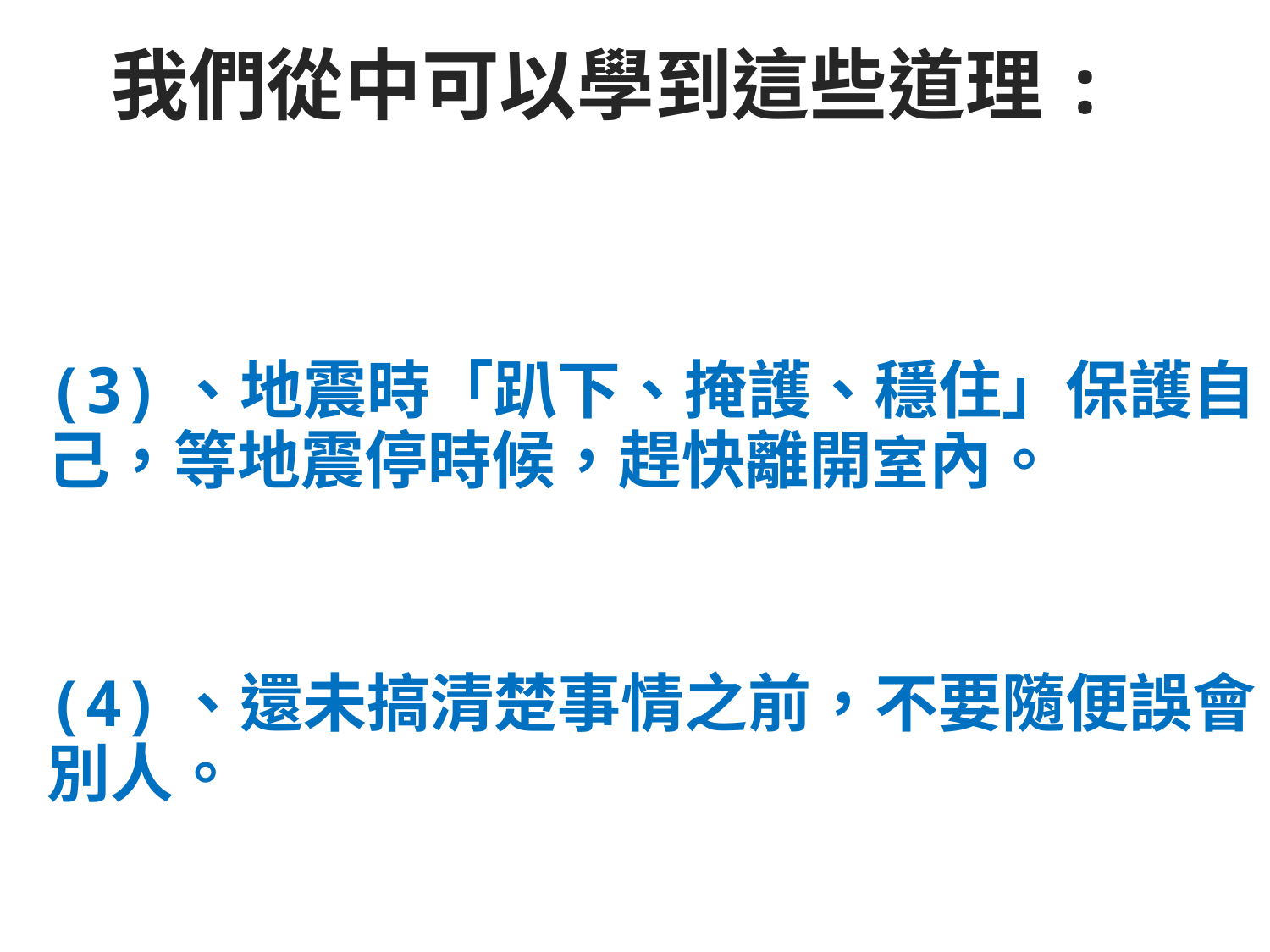

我們從中可以學到這些道理:
(3)、地震時「趴下、掩護、穩住」保護自己，等地震停時候，趕快離開室內。
(4)、還未搞清楚事情之前，不要隨便誤會別人。